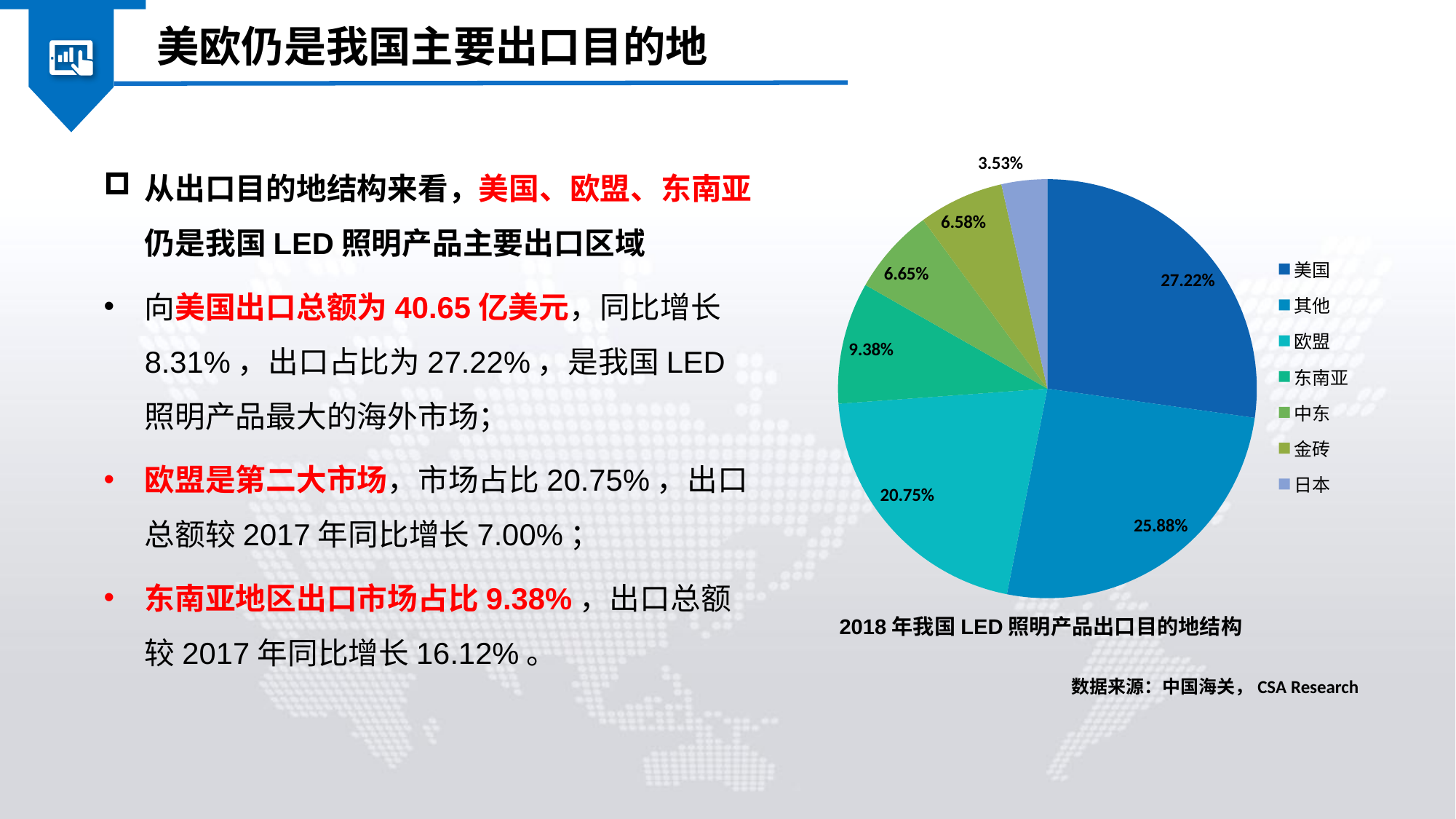

美欧仍是我国主要出口目的地
从出口目的地结构来看，美国、欧盟、东南亚仍是我国LED照明产品主要出口区域
向美国出口总额为40.65亿美元，同比增长8.31%，出口占比为27.22%，是我国LED照明产品最大的海外市场；
欧盟是第二大市场，市场占比20.75%，出口总额较2017年同比增长7.00%；
东南亚地区出口市场占比9.38%，出口总额较2017年同比增长16.12%。

### Chart

| Category |  |
|---|---|
| 美国 | 4064778430.0 |
| 其他 | 3863482935.0 |
| 欧盟 | 3098795182.0 |
| 东南亚 | 1401237588.0 |
| 中东 | 993035422.0 |
| 金砖 | 982861531.0 |
| 日本 | 526783478.0 |
2018年我国LED照明产品出口目的地结构
数据来源：中国海关，CSA Research